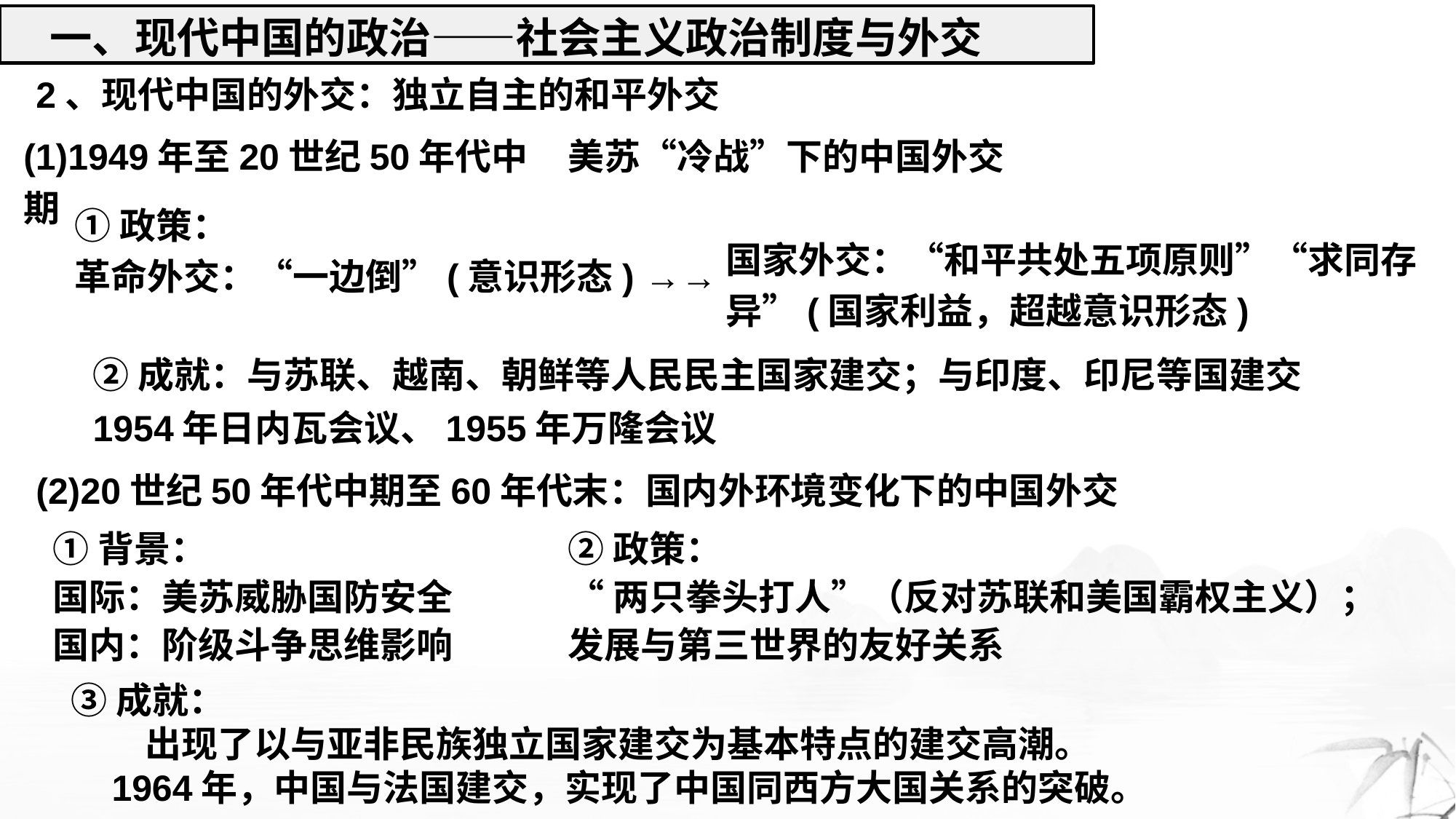

一、现代中国的政治——社会主义政治制度与外交
2、现代中国的外交：独立自主的和平外交
(1)1949年至20世纪50年代中期：
美苏“冷战”下的中国外交
①政策：
革命外交：“一边倒”(意识形态) →→
国家外交：“和平共处五项原则”“求同存异”(国家利益，超越意识形态)
②成就：与苏联、越南、朝鲜等人民民主国家建交；与印度、印尼等国建交
1954年日内瓦会议、1955年万隆会议
(2)20世纪50年代中期至60年代末：国内外环境变化下的中国外交
①背景：
国际：美苏威胁国防安全
国内：阶级斗争思维影响
②政策：
“两只拳头打人”（反对苏联和美国霸权主义）；
发展与第三世界的友好关系
③成就：
        出现了以与亚非民族独立国家建交为基本特点的建交高潮。
    1964年，中国与法国建交，实现了中国同西方大国关系的突破。